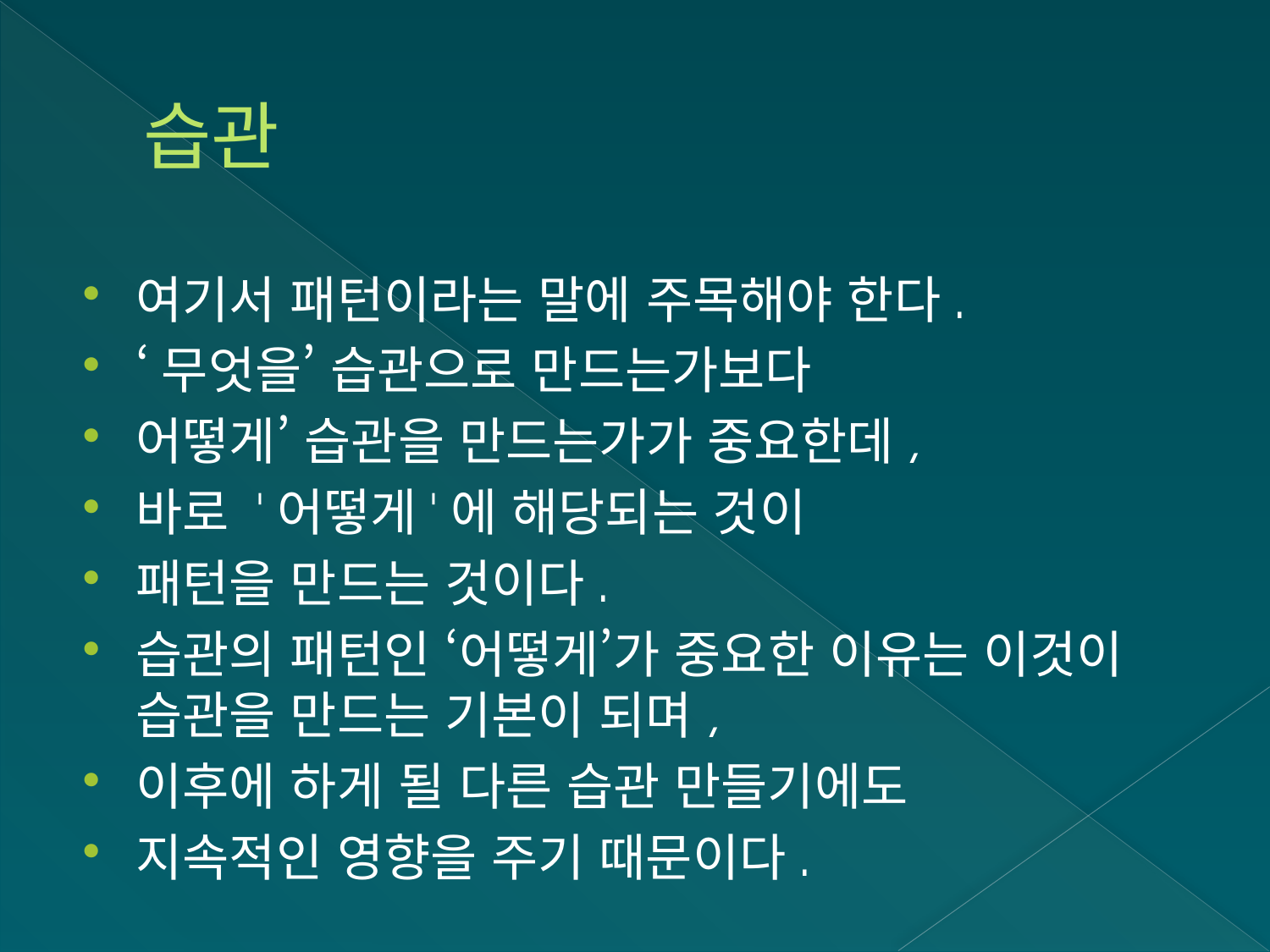

# 습관
여기서 패턴이라는 말에 주목해야 한다.
‘무엇을’ 습관으로 만드는가보다
어떻게’ 습관을 만드는가가 중요한데,
바로 '어떻게'에 해당되는 것이
패턴을 만드는 것이다.
습관의 패턴인 ‘어떻게’가 중요한 이유는 이것이 습관을 만드는 기본이 되며,
이후에 하게 될 다른 습관 만들기에도
지속적인 영향을 주기 때문이다.